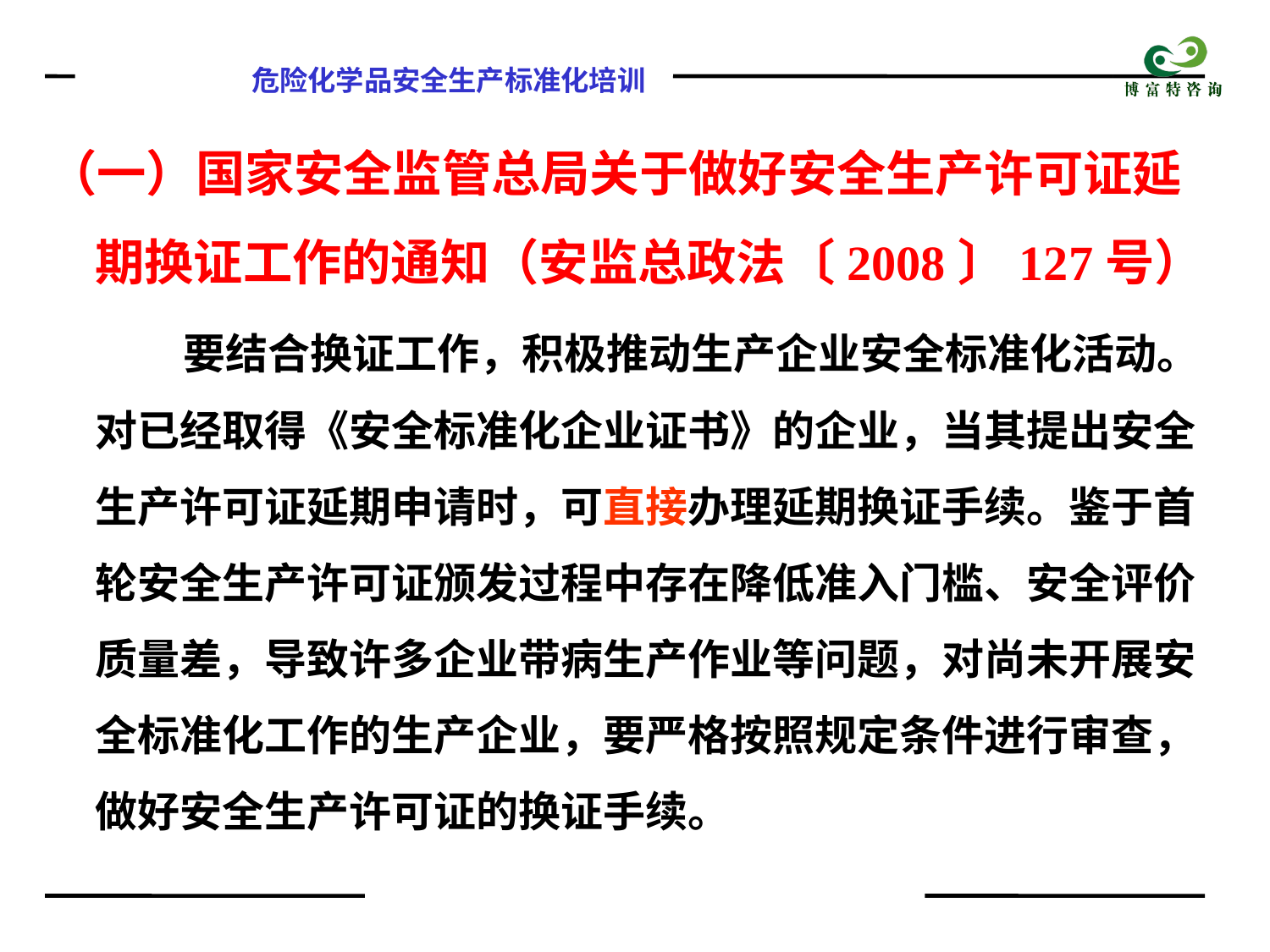

（一）国家安全监管总局关于做好安全生产许可证延期换证工作的通知（安监总政法〔2008〕127号）
           要结合换证工作，积极推动生产企业安全标准化活动。对已经取得《安全标准化企业证书》的企业，当其提出安全生产许可证延期申请时，可直接办理延期换证手续。鉴于首 轮安全生产许可证颁发过程中存在降低准入门槛、安全评价质量差，导致许多企业带病生产作业等问题，对尚未开展安全标准化工作的生产企业，要严格按照规定条件进行审查，做好安全生产许可证的换证手续。